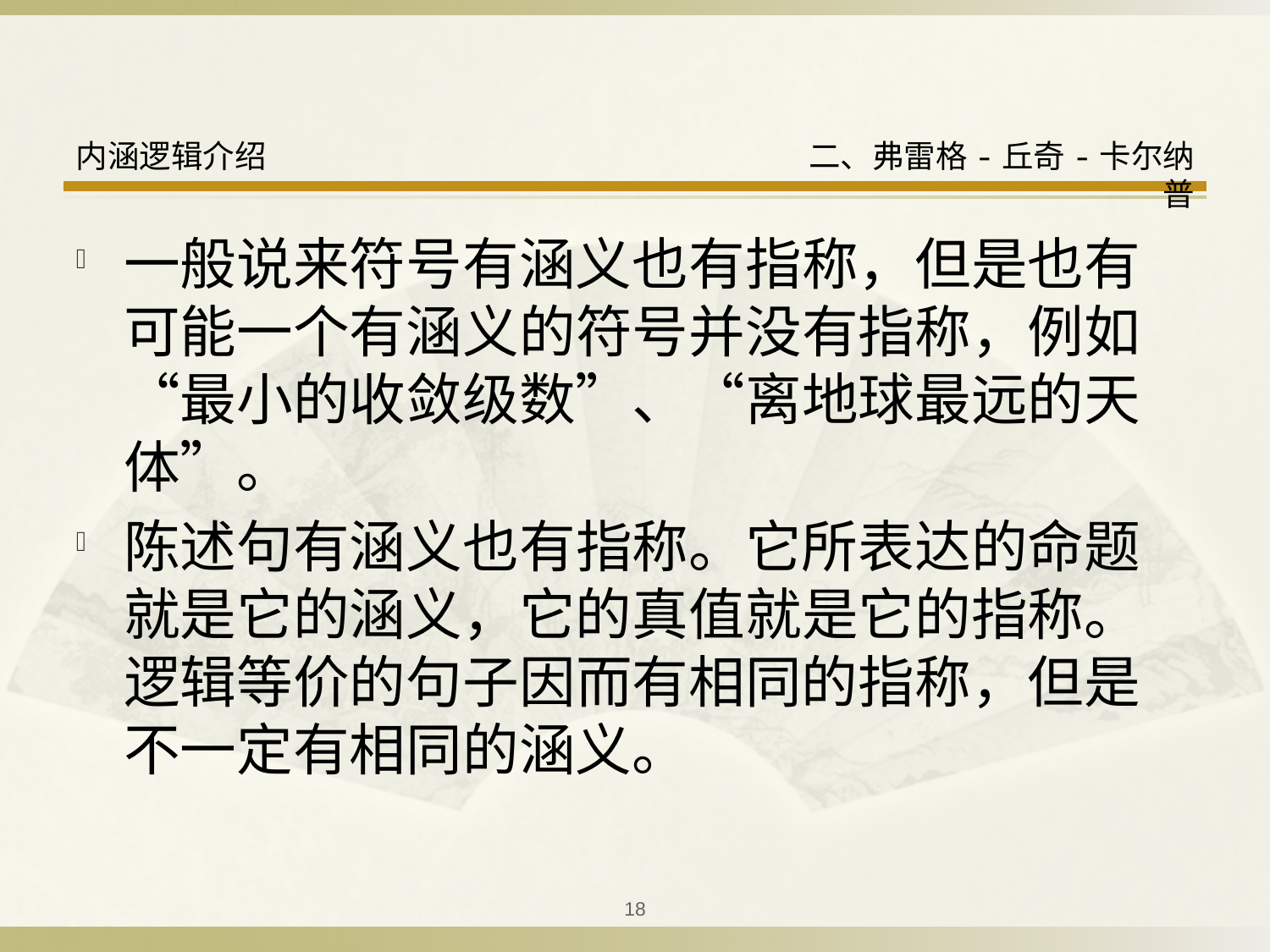

一般说来符号有涵义也有指称，但是也有可能一个有涵义的符号并没有指称，例如“最小的收敛级数”、“离地球最远的天体”。
陈述句有涵义也有指称。它所表达的命题就是它的涵义，它的真值就是它的指称。逻辑等价的句子因而有相同的指称，但是不一定有相同的涵义。
18